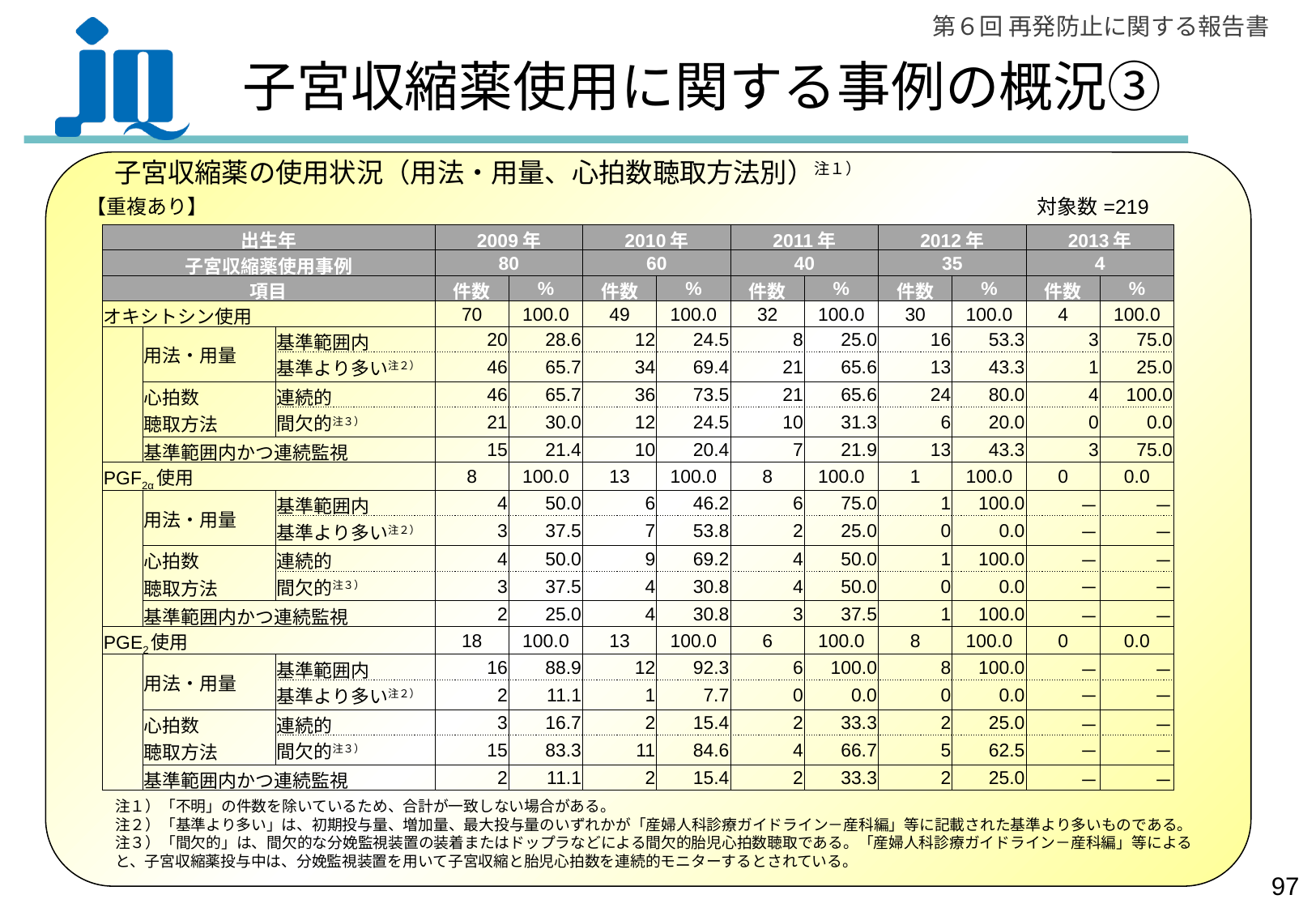

子宮収縮薬使用に関する事例の概況③
子宮収縮薬の使用状況（用法・用量、心拍数聴取方法別）注１）

【重複あり】　　　　　　　　　　　　　　　　　　　　　　　　　　　　　　　　　　　　　　　　　対象数=219
| 出生年 |  |  | 2009年 |  | 2010年 |  | 2011年 |  | 2012年 |  | 2013年 |  |
| --- | --- | --- | --- | --- | --- | --- | --- | --- | --- | --- | --- | --- |
| 子宮収縮薬使用事例 |  |  | 80 |  | 60 |  | 40 |  | 35 |  | 4 |  |
| 項目 |  |  | 件数 | % | 件数 | % | 件数 | % | 件数 | % | 件数 | % |
| オキシトシン使用 |  |  | 70 | 100.0 | 49 | 100.0 | 32 | 100.0 | 30 | 100.0 | 4 | 100.0 |
|  | 用法・用量 | 基準範囲内 | 20 | 28.6 | 12 | 24.5 | 8 | 25.0 | 16 | 53.3 | 3 | 75.0 |
|  |  | 基準より多い注２） | 46 | 65.7 | 34 | 69.4 | 21 | 65.6 | 13 | 43.3 | 1 | 25.0 |
|  | 心拍数 聴取方法 | 連続的 | 46 | 65.7 | 36 | 73.5 | 21 | 65.6 | 24 | 80.0 | 4 | 100.0 |
|  |  | 間欠的注３） | 21 | 30.0 | 12 | 24.5 | 10 | 31.3 | 6 | 20.0 | 0 | 0.0 |
|  | 基準範囲内かつ連続監視 |  | 15 | 21.4 | 10 | 20.4 | 7 | 21.9 | 13 | 43.3 | 3 | 75.0 |
| PGF2α使用 |  |  | 8 | 100.0 | 13 | 100.0 | 8 | 100.0 | 1 | 100.0 | 0 | 0.0 |
|  | 用法・用量 | 基準範囲内 | 4 | 50.0 | 6 | 46.2 | 6 | 75.0 | 1 | 100.0 | － | － |
|  |  | 基準より多い注２） | 3 | 37.5 | 7 | 53.8 | 2 | 25.0 | 0 | 0.0 | － | － |
|  | 心拍数 聴取方法 | 連続的 | 4 | 50.0 | 9 | 69.2 | 4 | 50.0 | 1 | 100.0 | － | － |
|  |  | 間欠的注３） | 3 | 37.5 | 4 | 30.8 | 4 | 50.0 | 0 | 0.0 | － | － |
|  | 基準範囲内かつ連続監視 |  | 2 | 25.0 | 4 | 30.8 | 3 | 37.5 | 1 | 100.0 | － | － |
| PGE2使用 |  |  | 18 | 100.0 | 13 | 100.0 | 6 | 100.0 | 8 | 100.0 | 0 | 0.0 |
|  | 用法・用量 | 基準範囲内 | 16 | 88.9 | 12 | 92.3 | 6 | 100.0 | 8 | 100.0 | － | － |
|  |  | 基準より多い注２） | 2 | 11.1 | 1 | 7.7 | 0 | 0.0 | 0 | 0.0 | － | － |
|  | 心拍数 聴取方法 | 連続的 | 3 | 16.7 | 2 | 15.4 | 2 | 33.3 | 2 | 25.0 | － | － |
|  |  | 間欠的注３） | 15 | 83.3 | 11 | 84.6 | 4 | 66.7 | 5 | 62.5 | － | － |
|  | 基準範囲内かつ連続監視 |  | 2 | 11.1 | 2 | 15.4 | 2 | 33.3 | 2 | 25.0 | － | － |
注１）「不明」の件数を除いているため、合計が一致しない場合がある。
注２）「基準より多い」は、初期投与量、増加量、最大投与量のいずれかが「産婦人科診療ガイドライン－産科編」等に記載された基準より多いものである。
注３）「間欠的」は、間欠的な分娩監視装置の装着またはドップラなどによる間欠的胎児心拍数聴取である。「産婦人科診療ガイドライン－産科編」等によると、子宮収縮薬投与中は、分娩監視装置を用いて子宮収縮と胎児心拍数を連続的モニターするとされている。
97